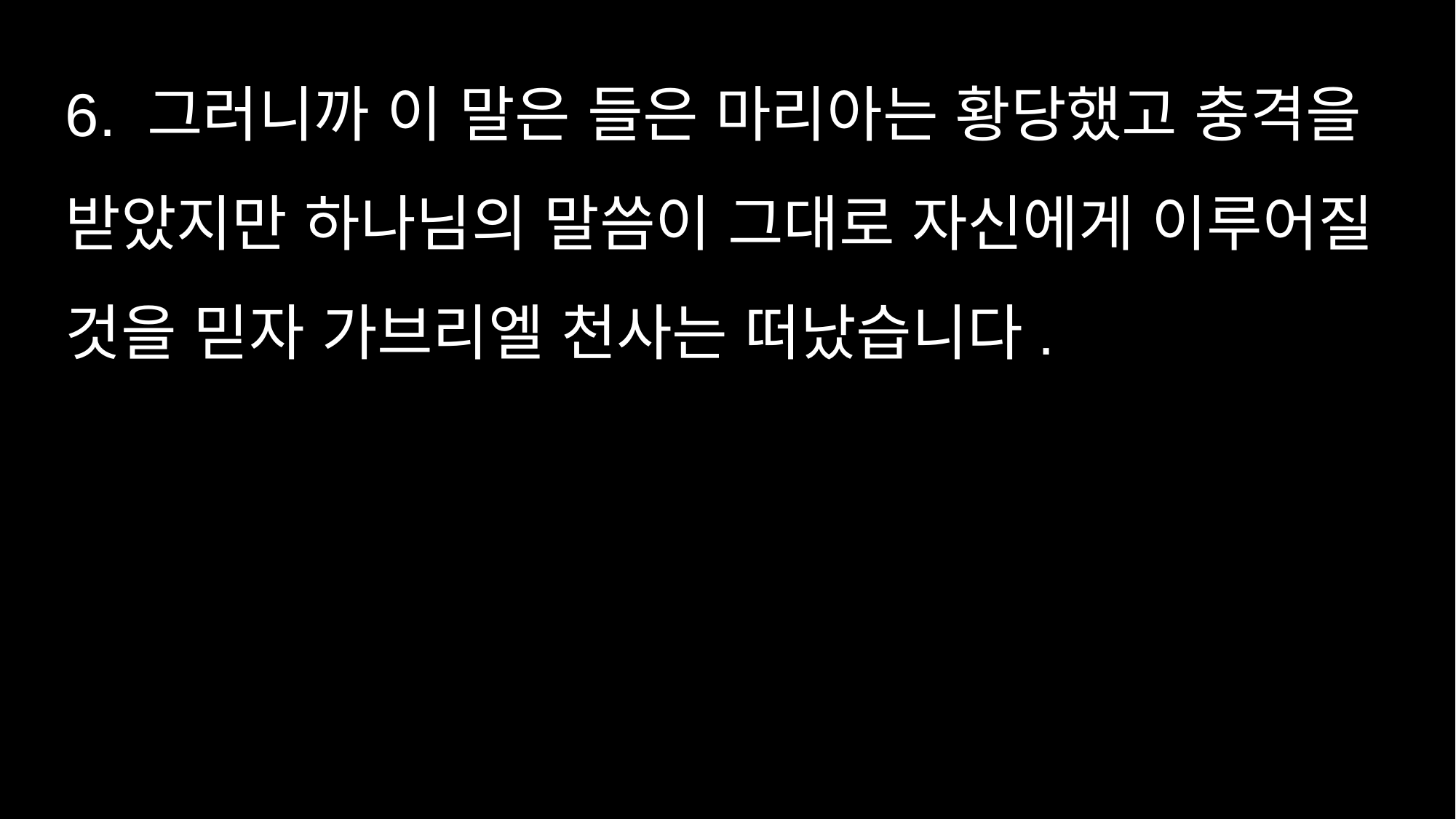

6. 그러니까 이 말은 들은 마리아는 황당했고 충격을 받았지만 하나님의 말씀이 그대로 자신에게 이루어질 것을 믿자 가브리엘 천사는 떠났습니다.